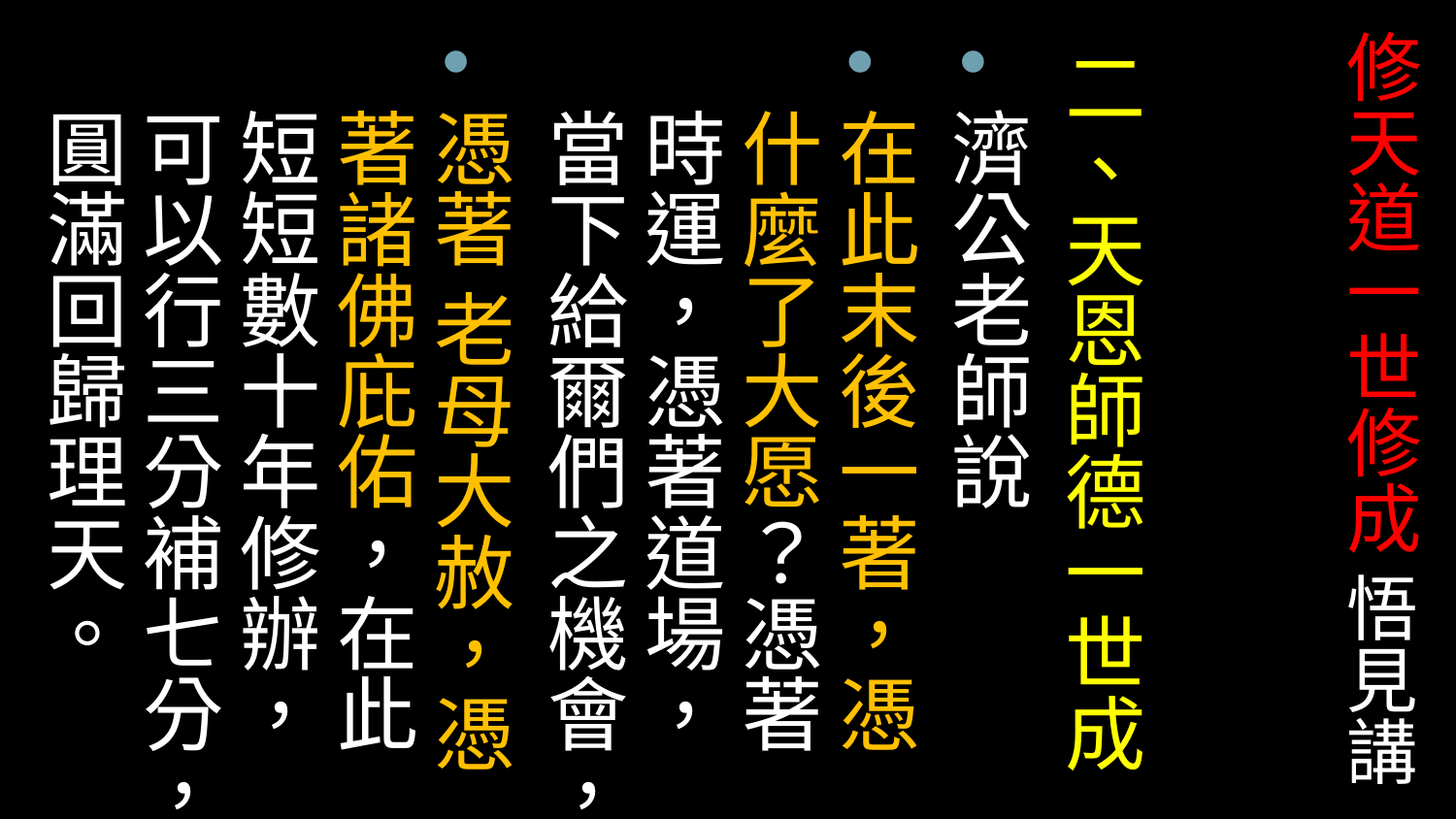

# 修天道一世修成 悟見講
二、天恩師德一世成
濟公老師說
在此末後一著，憑什麼了大愿？憑著時運，憑著道場，當下給爾們之機會，
憑著 老母大赦，憑著諸佛庇佑，在此短短數十年修辦，可以行三分補七分，圓滿回歸理天。